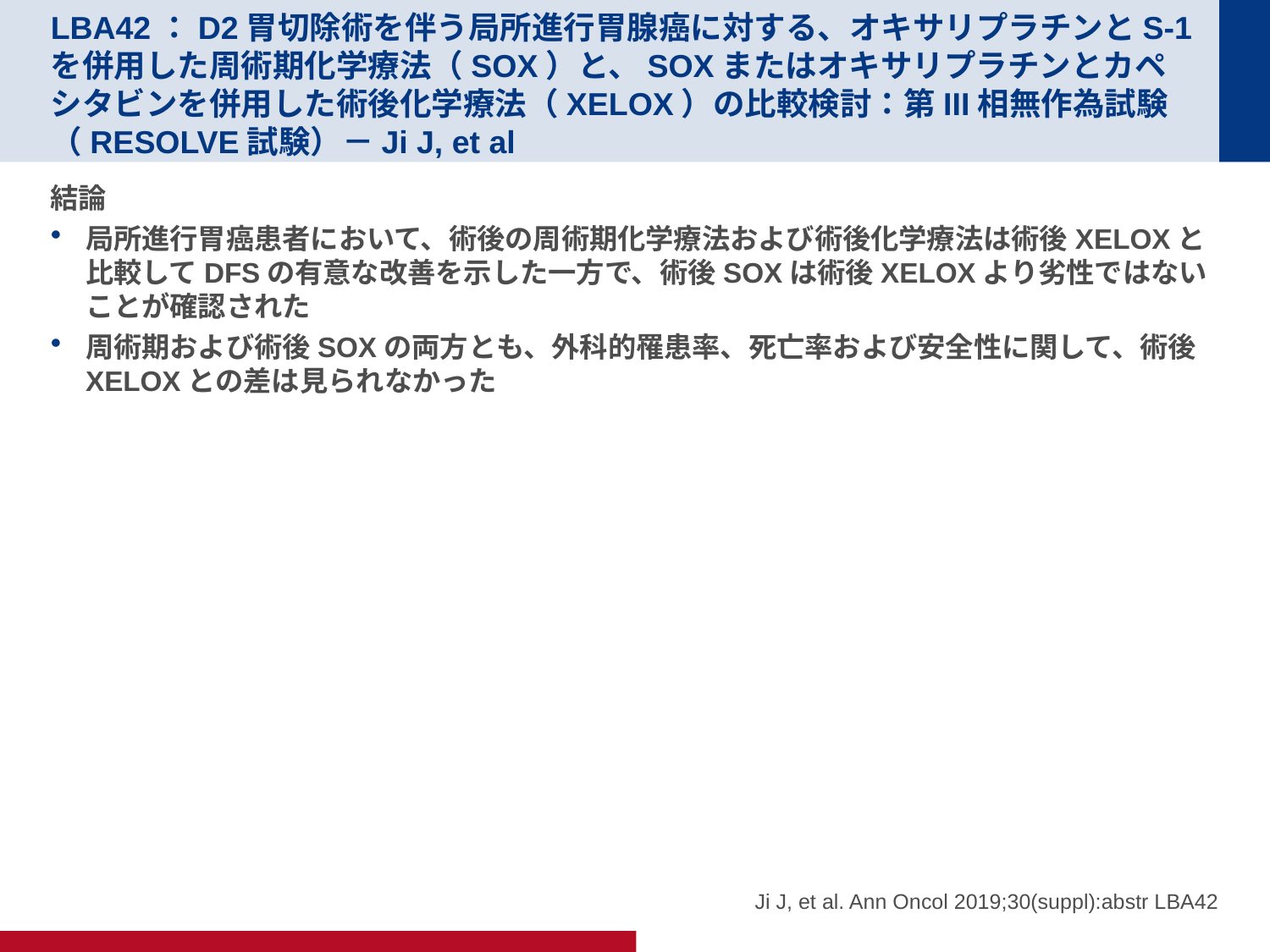

# LBA42：D2胃切除術を伴う局所進行胃腺癌に対する、オキサリプラチンとS-1を併用した周術期化学療法（SOX）と、SOXまたはオキサリプラチンとカペシタビンを併用した術後化学療法（XELOX）の比較検討：第III相無作為試験（RESOLVE試験）－Ji J, et al
結論
局所進行胃癌患者において、術後の周術期化学療法および術後化学療法は術後XELOXと比較してDFSの有意な改善を示した一方で、術後SOXは術後XELOXより劣性ではないことが確認された
周術期および術後SOXの両方とも、外科的罹患率、死亡率および安全性に関して、術後XELOXとの差は見られなかった
Ji J, et al. Ann Oncol 2019;30(suppl):abstr LBA42